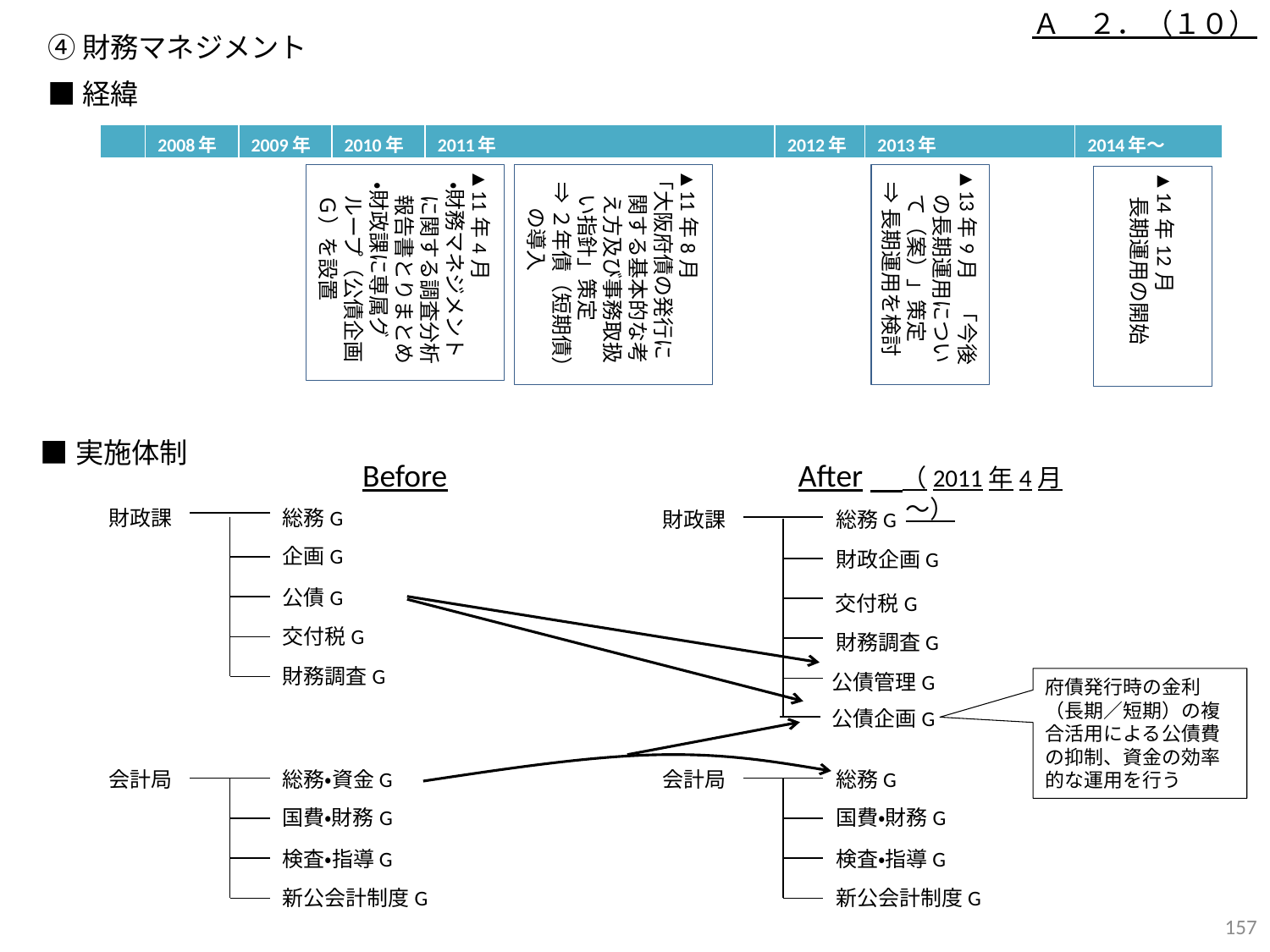

Ａ　２．（１０）
④財務マネジメント
■経緯
|  | 2008年 | 2009年 | 2010年 | 2011年 | 2012年 | 2013年 | 2014年～ |
| --- | --- | --- | --- | --- | --- | --- | --- |
▲11年4月
・財務マネジメントに関する調査分析報告書とりまとめ
・財政課に専属グループ（公債企画Ｇ）を設置
▲11年8月
「大阪府債の発行に関する基本的な考え方及び事務取扱い指針」策定
⇒２年債（短期債）の導入
▲13年9月　「今後の長期運用について（案）」策定
⇒長期運用を検討
▲14年12月
長期運用の開始
■実施体制
Before
After　（2011年4月～）
財政課
総務G
財政課
総務G
企画G
財政企画G
公債G
交付税G
交付税G
財務調査G
財務調査G
公債管理G
府債発行時の金利（長期／短期）の複合活用による公債費の抑制、資金の効率的な運用を行う
公債企画G

会計局
総務・資金G
会計局
総務G
国費・財務G
国費・財務G
検査・指導G
検査・指導G
新公会計制度G
新公会計制度G
157